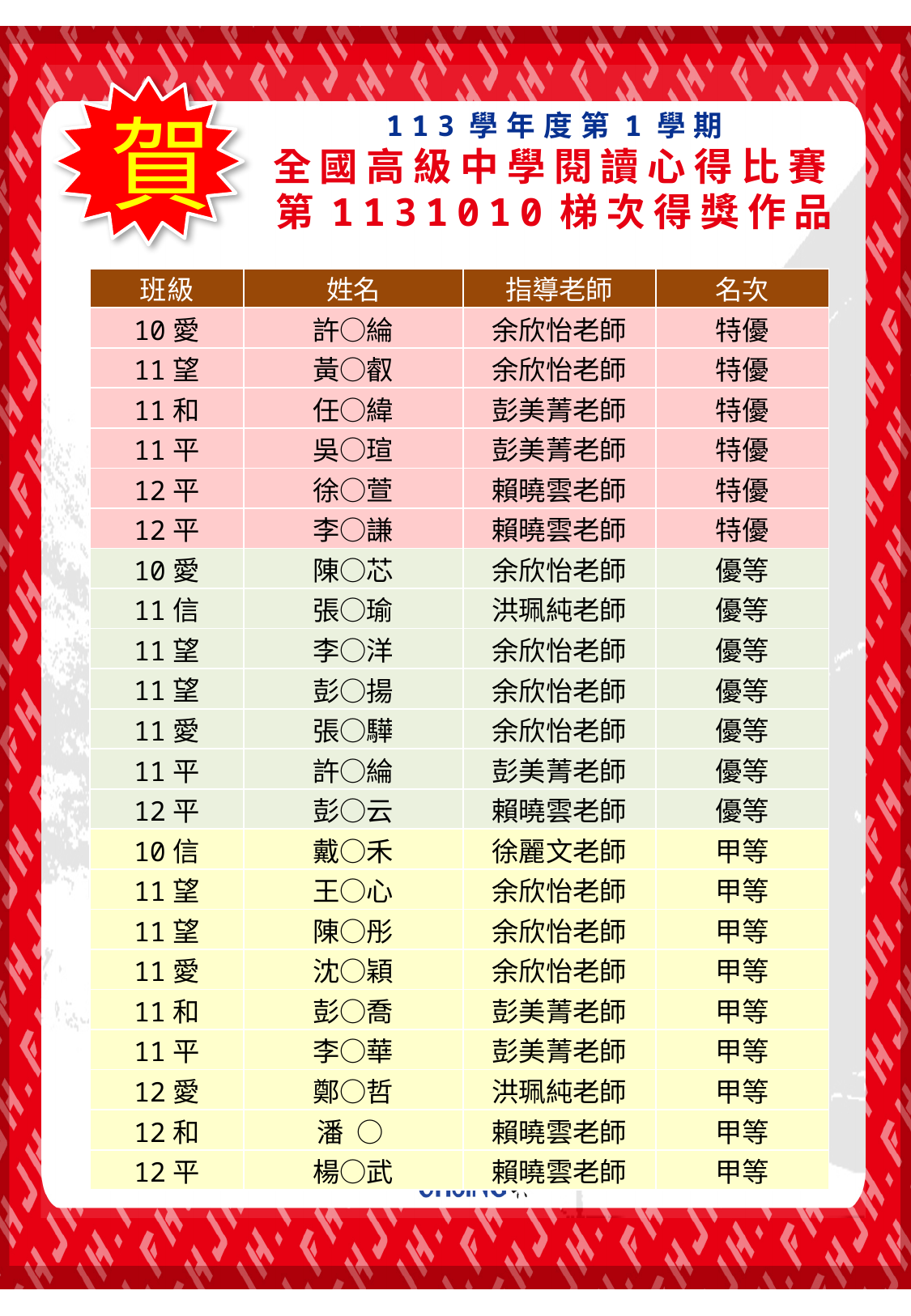

賀
113學年度第1學期
全國高級中學閱讀心得比賽
 第1131010梯次得獎作品
| 班級 | 姓名 | 指導老師 | 名次 |
| --- | --- | --- | --- |
| 10愛 | 許○綸 | 余欣怡老師 | 特優 |
| 11望 | 黃○叡 | 余欣怡老師 | 特優 |
| 11和 | 任○緯 | 彭美菁老師 | 特優 |
| 11平 | 吳○瑄 | 彭美菁老師 | 特優 |
| 12平 | 徐○萱 | 賴曉雲老師 | 特優 |
| 12平 | 李○謙 | 賴曉雲老師 | 特優 |
| 10愛 | 陳○芯 | 余欣怡老師 | 優等 |
| 11信 | 張○瑜 | 洪珮純老師 | 優等 |
| 11望 | 李○洋 | 余欣怡老師 | 優等 |
| 11望 | 彭○揚 | 余欣怡老師 | 優等 |
| 11愛 | 張○驊 | 余欣怡老師 | 優等 |
| 11平 | 許○綸 | 彭美菁老師 | 優等 |
| 12平 | 彭○云 | 賴曉雲老師 | 優等 |
| 10信 | 戴○禾 | 徐麗文老師 | 甲等 |
| 11望 | 王○心 | 余欣怡老師 | 甲等 |
| 11望 | 陳○彤 | 余欣怡老師 | 甲等 |
| 11愛 | 沈○穎 | 余欣怡老師 | 甲等 |
| 11和 | 彭○喬 | 彭美菁老師 | 甲等 |
| 11平 | 李○華 | 彭美菁老師 | 甲等 |
| 12愛 | 鄭○哲 | 洪珮純老師 | 甲等 |
| 12和 | 潘 ○ | 賴曉雲老師 | 甲等 |
| 12平 | 楊○武 | 賴曉雲老師 | 甲等 |